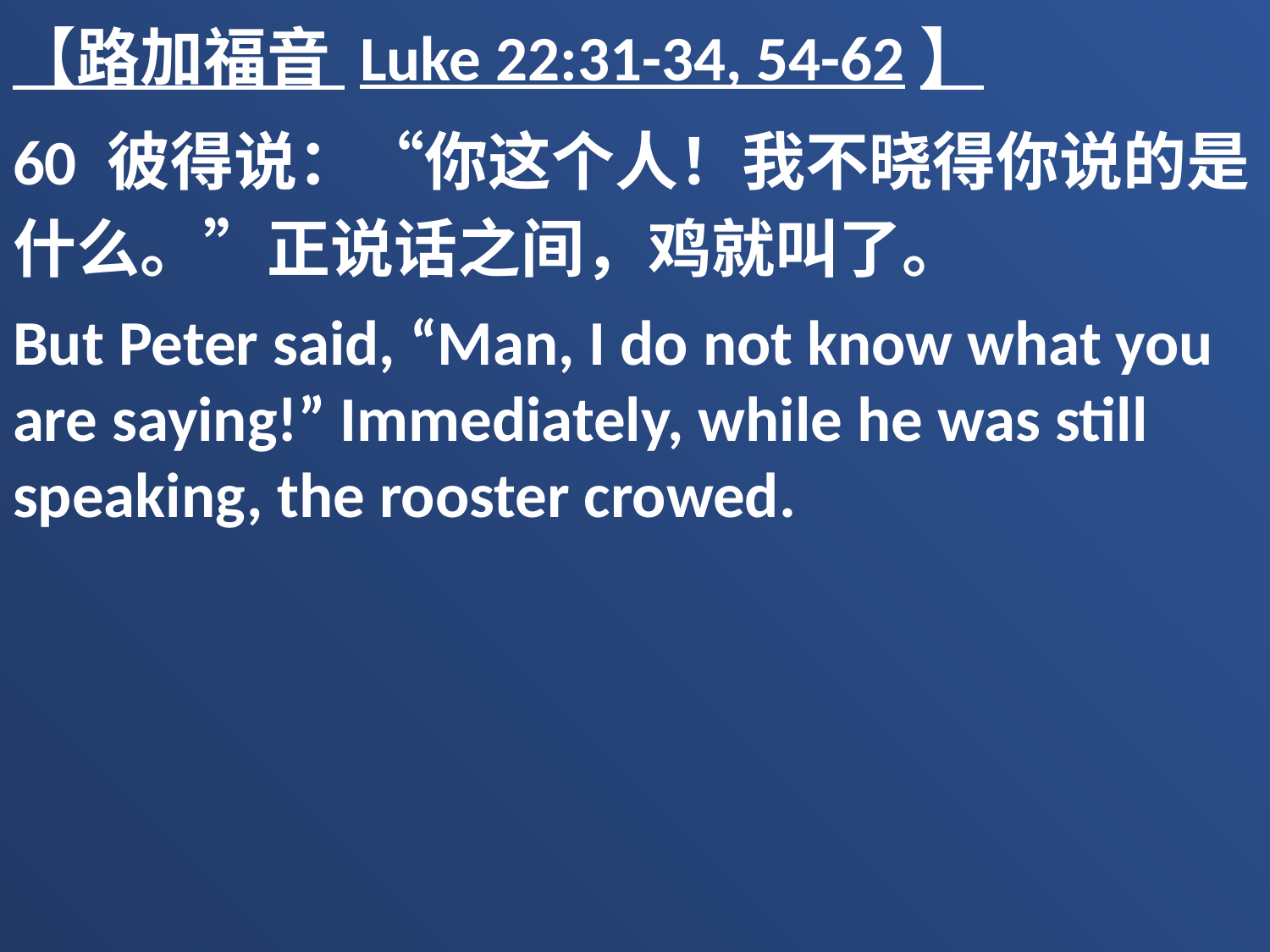

【路加福音 Luke 22:31-34, 54-62】
60 彼得说：“你这个人！我不晓得你说的是什么。”正说话之间，鸡就叫了。
But Peter said, “Man, I do not know what you are saying!” Immediately, while he was still speaking, the rooster crowed.